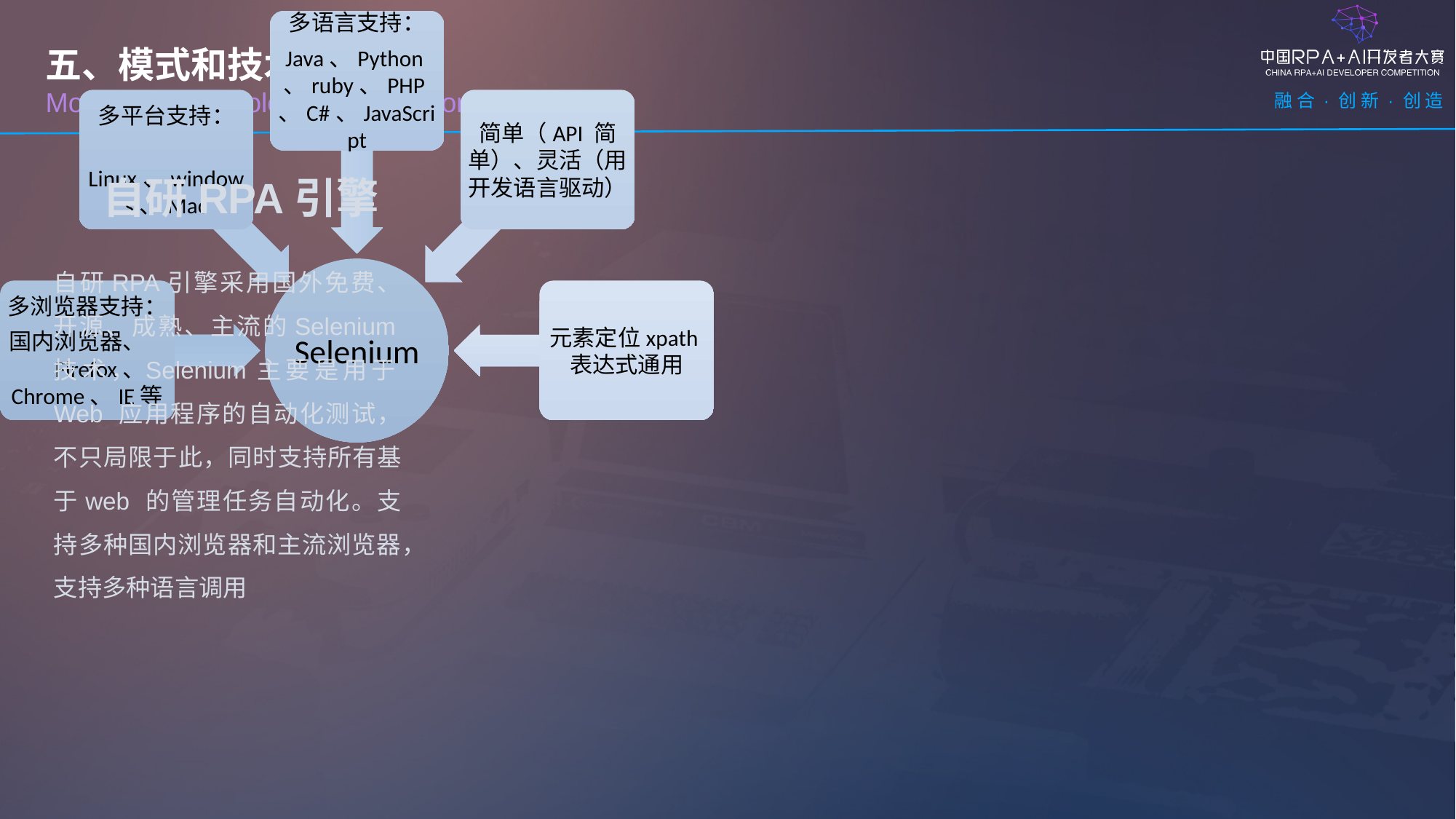

五、模式和技术创新性
Mode and Technological Innovation
自研RPA引擎
Selenium
多浏览器支持：
国内浏览器、         Firefox、 Chrome、IE等
多平台支持：
  Linux、windows、Mac
多语言支持：
Java、Python、ruby、PHP、C#、JavaScript
简单（API 简单）、灵活（用开发语言驱动）
元素定位xpath表达式通用
自研RPA引擎采用国外免费、开源、成熟、主流的Selenium技术，Selenium主要是用于Web 应用程序的自动化测试，不只局限于此，同时支持所有基于web 的管理任务自动化。支持多种国内浏览器和主流浏览器，支持多种语言调用